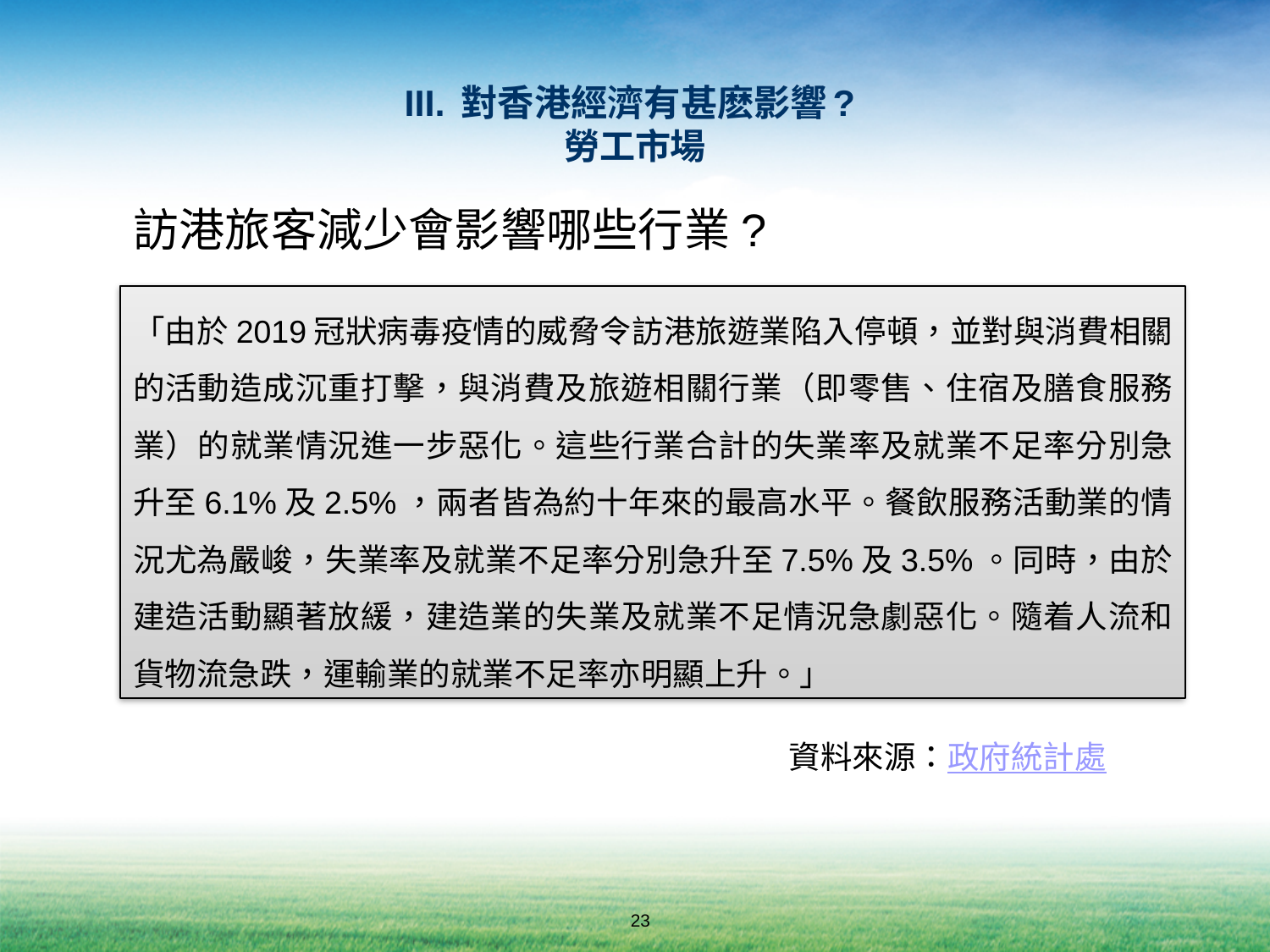

# III. 對香港經濟有甚麽影響? 勞工市場
訪港旅客減少會影響哪些行業?
「由於2019冠狀病毒疫情的威脅令訪港旅遊業陷入停頓，並對與消費相關的活動造成沉重打擊，與消費及旅遊相關行業（即零售、住宿及膳食服務業）的就業情況進一步惡化。這些行業合計的失業率及就業不足率分別急升至6.1%及2.5%，兩者皆為約十年來的最高水平。餐飲服務活動業的情況尤為嚴峻，失業率及就業不足率分別急升至7.5%及3.5%。同時，由於建造活動顯著放緩，建造業的失業及就業不足情況急劇惡化。隨着人流和貨物流急跌，運輸業的就業不足率亦明顯上升。」
資料來源：政府統計處
23